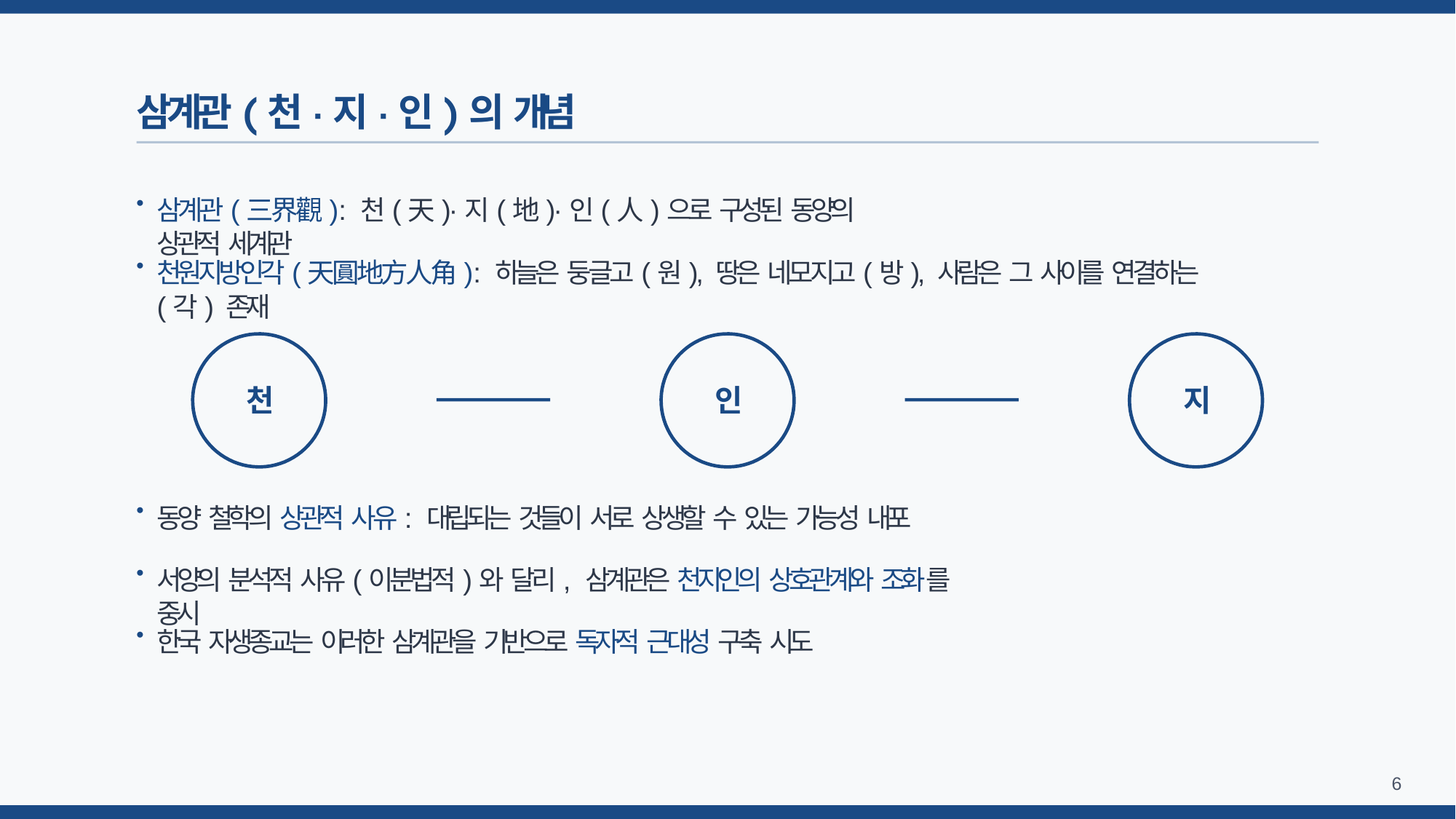

# 삼계관(천·지·인)의 개념
•
삼계관(三界觀): 천(天)·지(地)·인(人)으로 구성된 동양의 상관적 세계관
•
천원지방인각(天圓地方人角): 하늘은 둥글고(원), 땅은 네모지고(방), 사람은 그 사이를 연결하는(각) 존재

천
인
지

•
동양 철학의 상관적 사유: 대립되는 것들이 서로 상생할 수 있는 가능성 내포
•
서양의 분석적 사유(이분법적)와 달리, 삼계관은 천지인의 상호관계와 조화를 중시
•
한국 자생종교는 이러한 삼계관을 기반으로 독자적 근대성 구축 시도
6